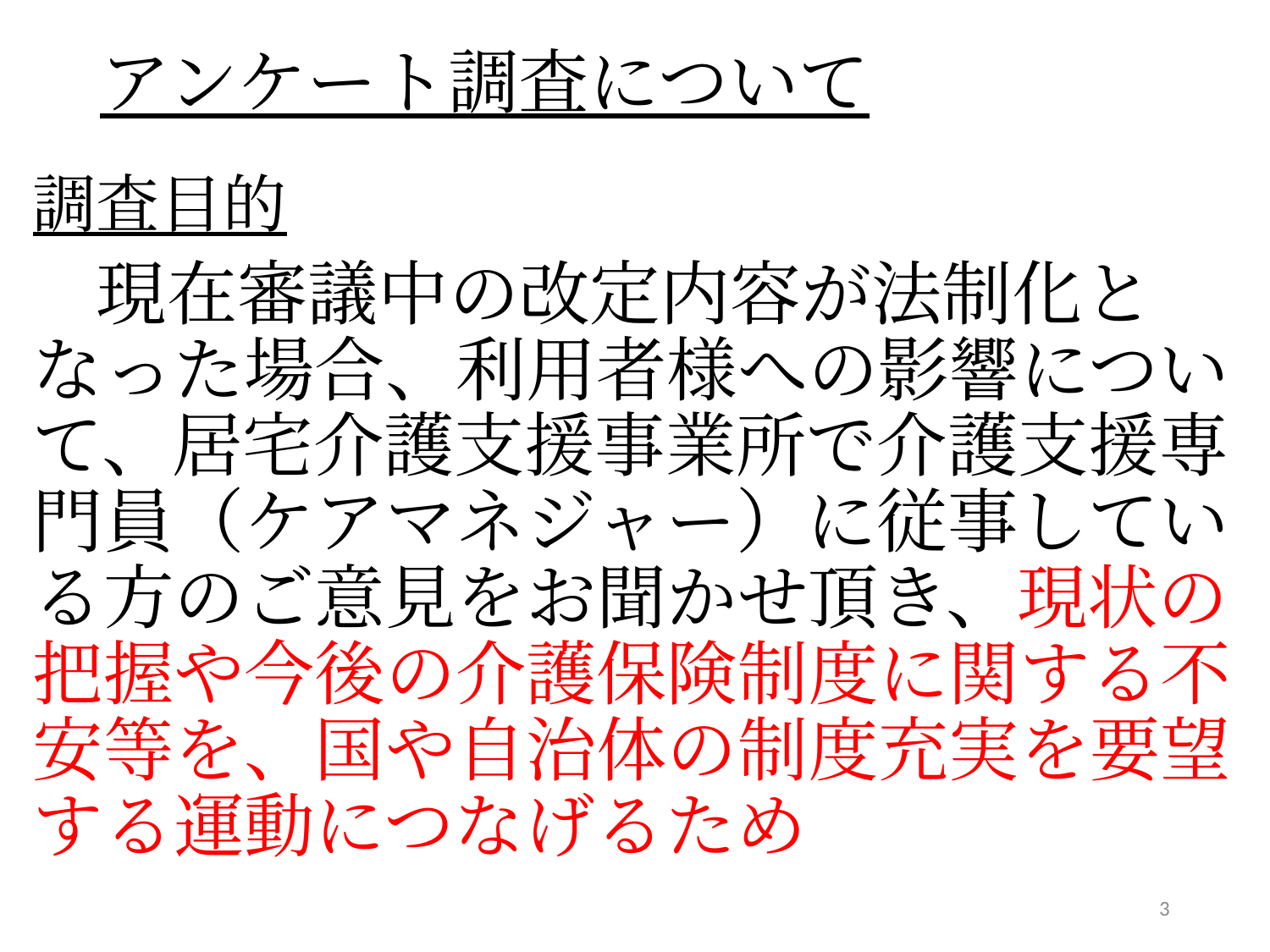

# アンケート調査について
調査目的
　現在審議中の改定内容が法制化となった場合、利用者様への影響について、居宅介護支援事業所で介護支援専門員（ケアマネジャー）に従事している方のご意見をお聞かせ頂き、現状の把握や今後の介護保険制度に関する不安等を、国や自治体の制度充実を要望する運動につなげるため

3